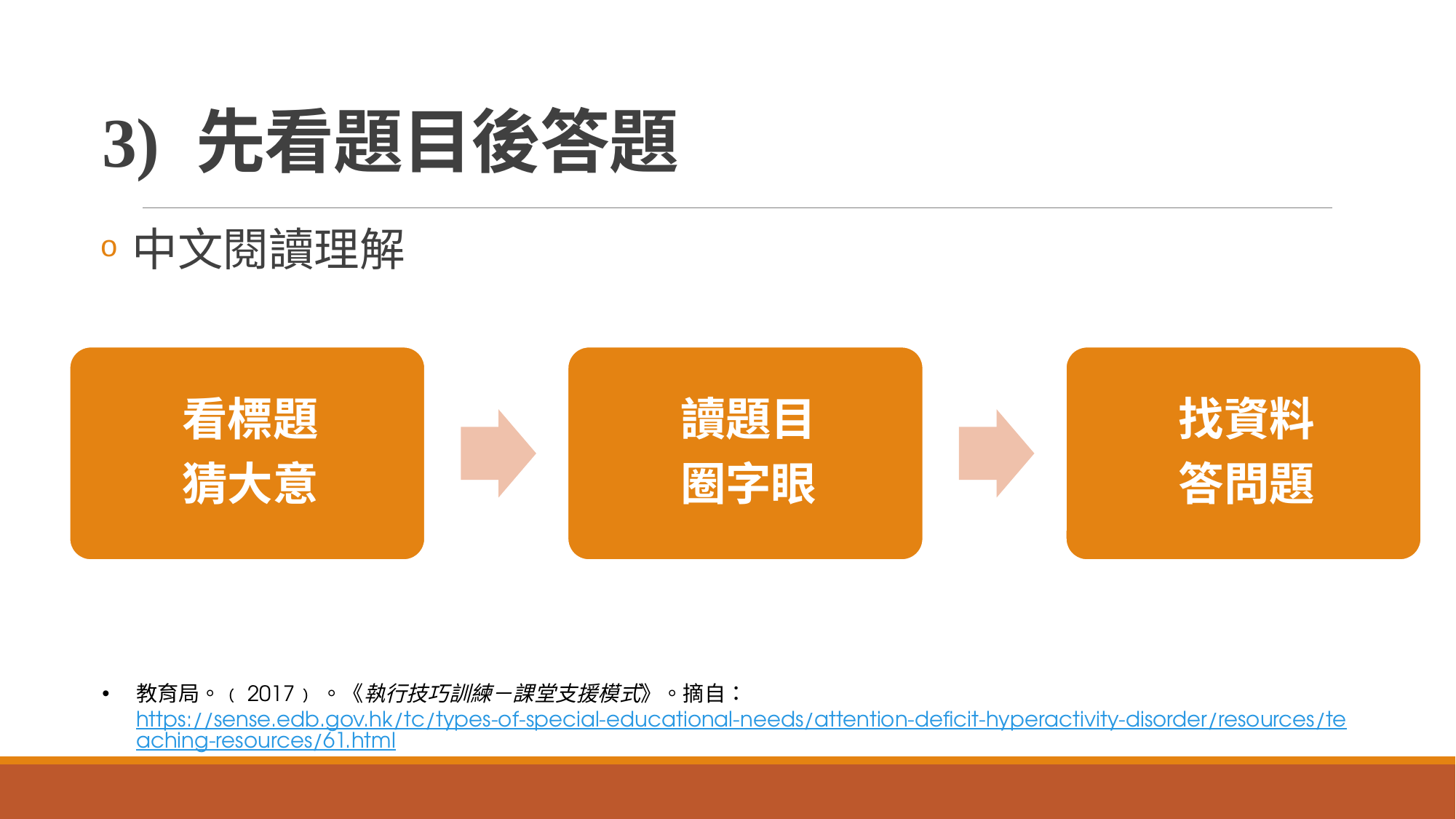

3) 先看題目後答題
看標題
猜大意

讀題目
圈字眼

找資料
答問題
 中文閱讀理解

教育局。﹙2017﹚。《執行技巧訓練－課堂支援模式》。摘自：https://sense.edb.gov.hk/tc/types-of-special-educational-needs/attention-deficit-hyperactivity-disorder/resources/teaching-resources/61.html